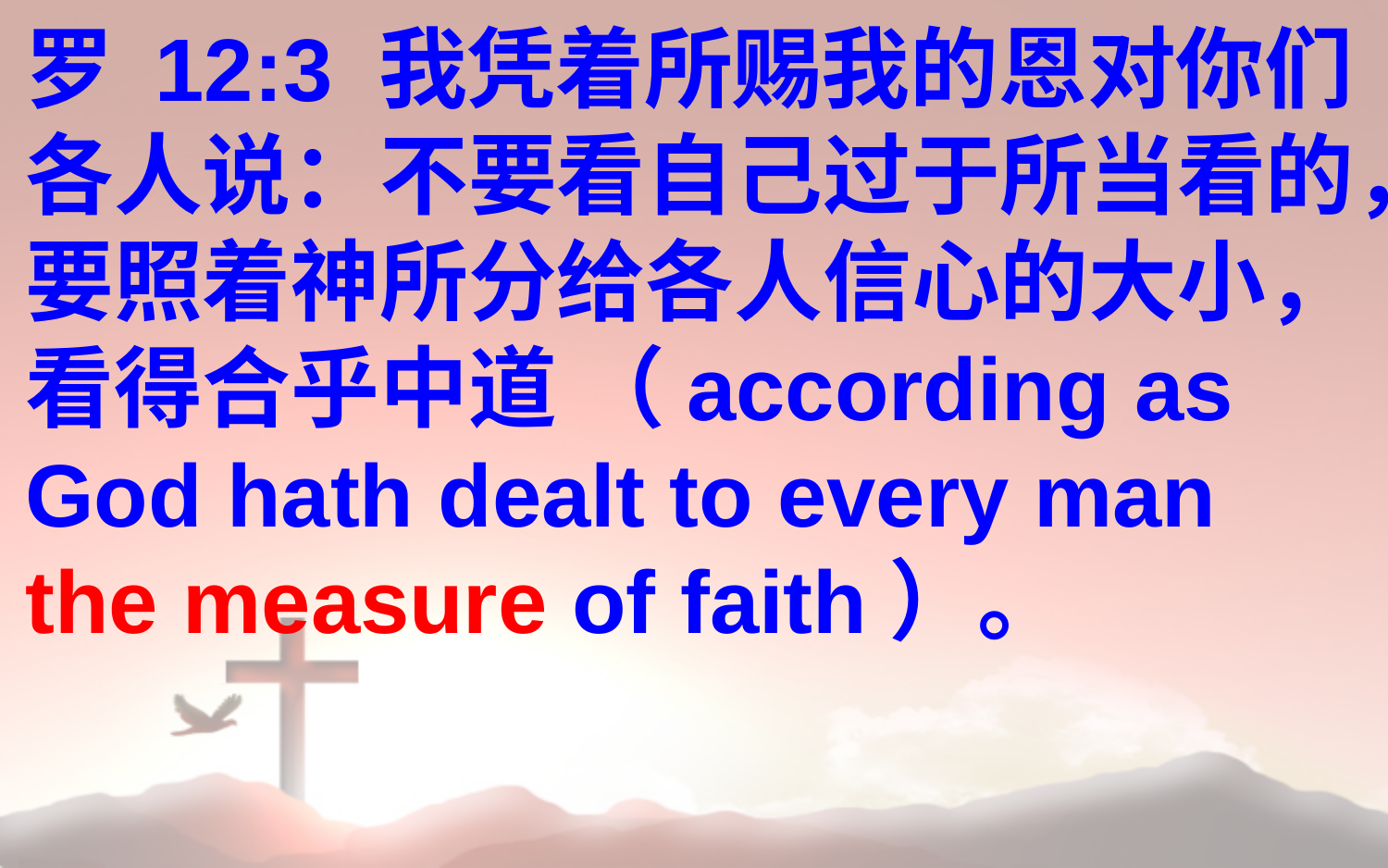

罗 12:3 我凭着所赐我的恩对你们各人说：不要看自己过于所当看的，要照着神所分给各人信心的大小，看得合乎中道 （according as God hath dealt to every man the measure of faith）。